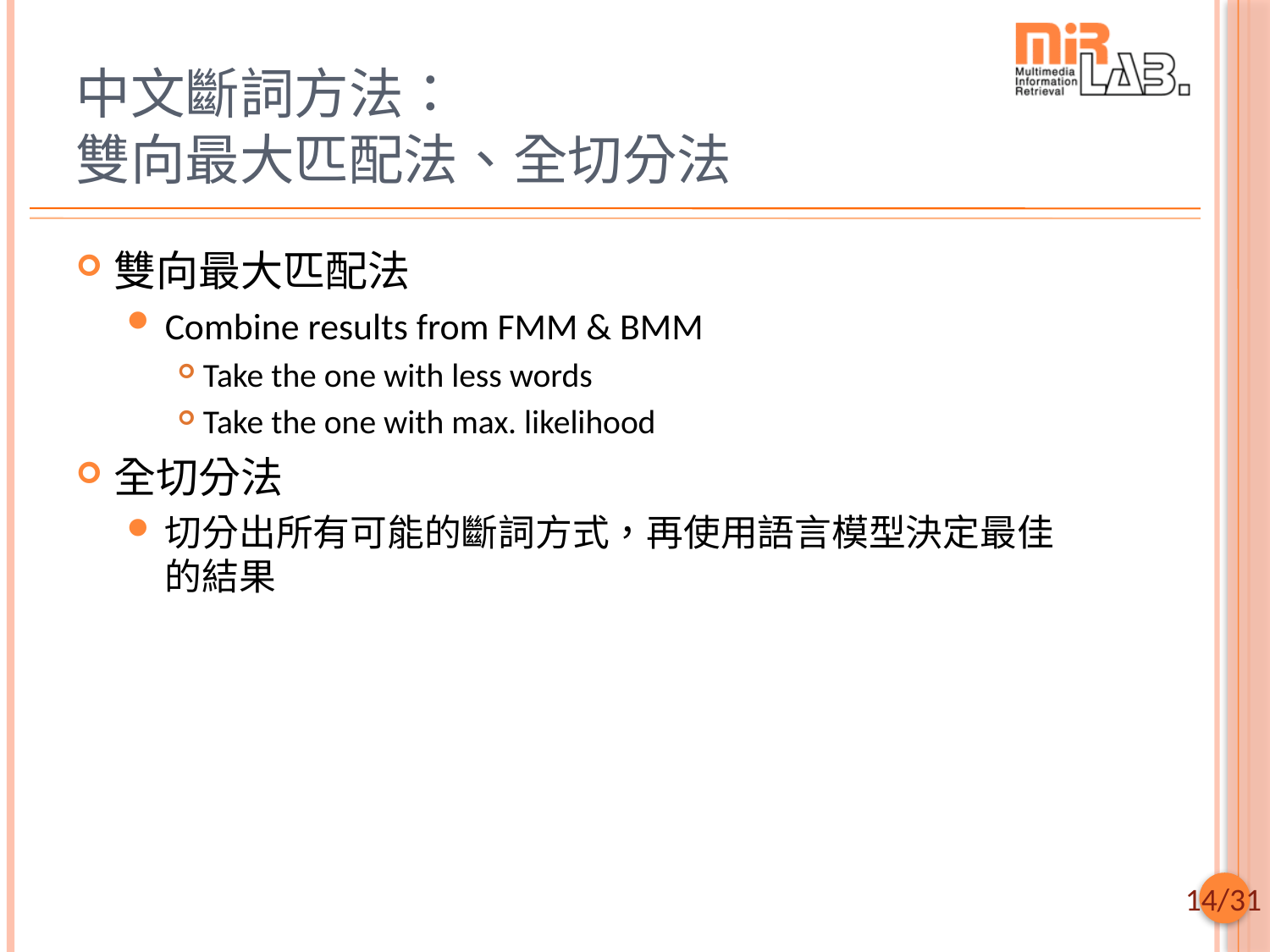

# 中文斷詞方法： 雙向最大匹配法、全切分法
雙向最大匹配法
Combine results from FMM & BMM
Take the one with less words
Take the one with max. likelihood
全切分法
切分出所有可能的斷詞方式，再使用語言模型決定最佳的結果